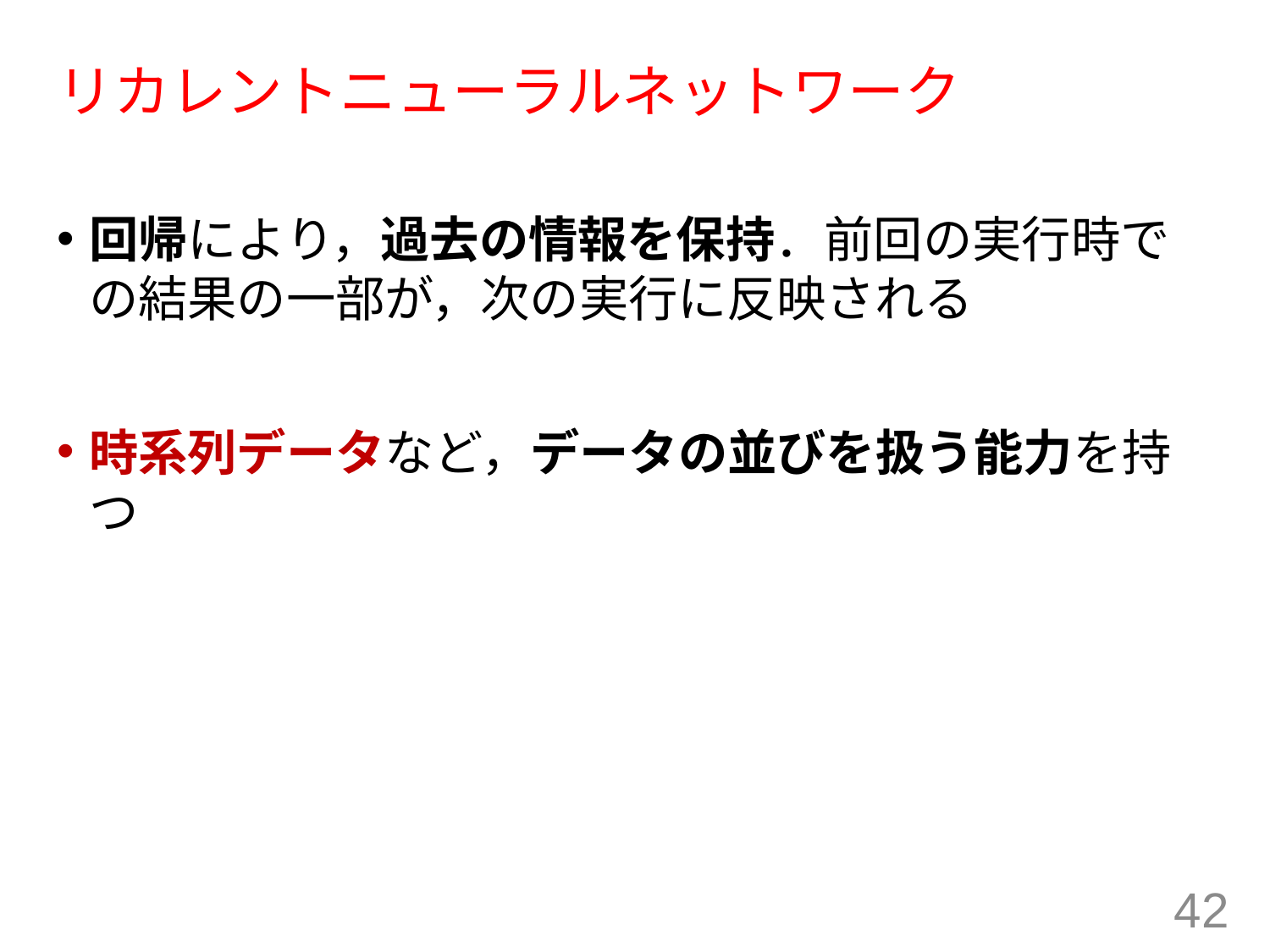

# リカレントニューラルネットワーク
回帰により，過去の情報を保持．前回の実行時での結果の一部が，次の実行に反映される

時系列データなど，データの並びを扱う能力を持つ
42